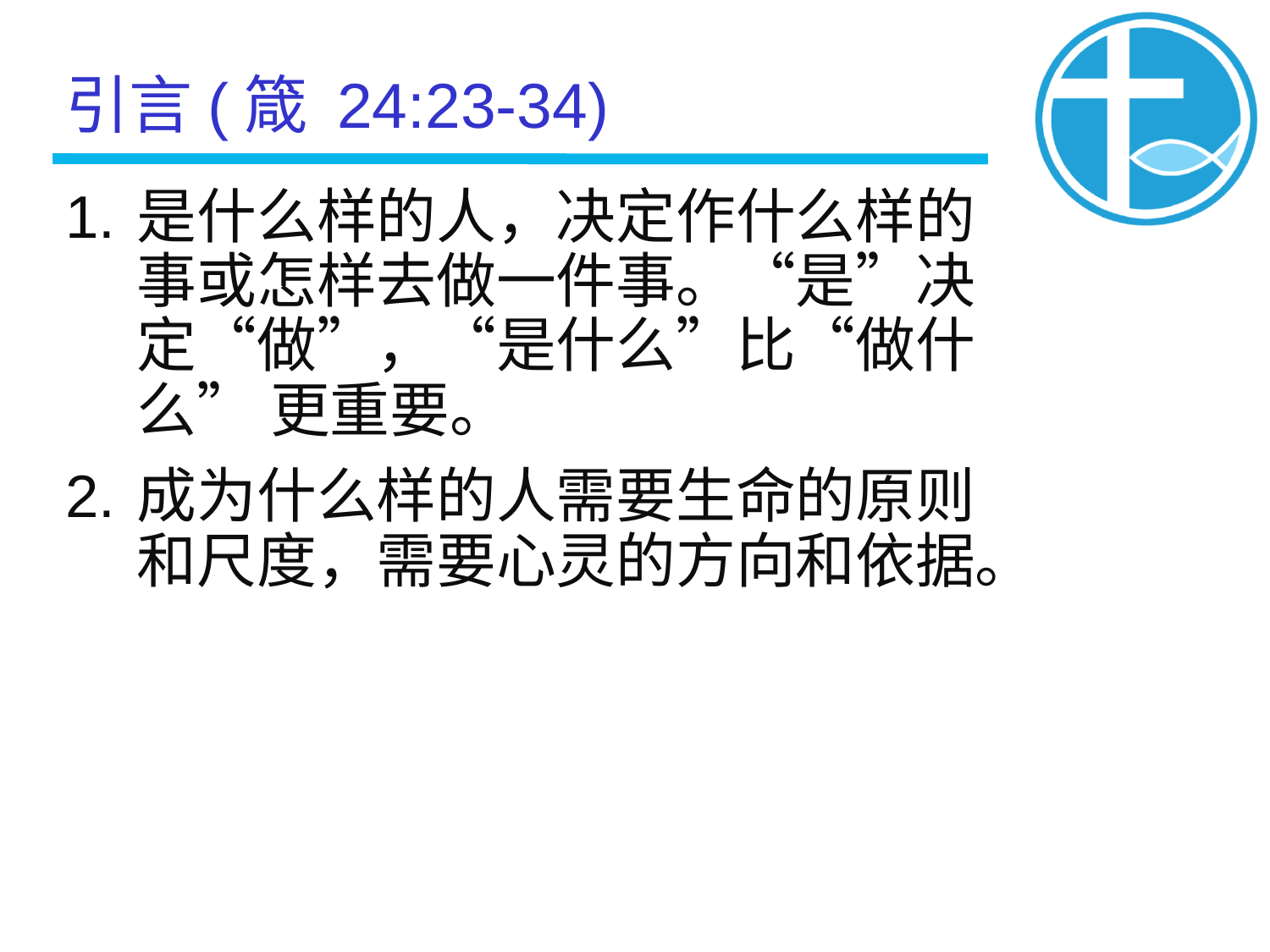

引言(箴 24:23-34)

是什么样的人，决定作什么样的事或怎样去做一件事。“是”决定“做”，“是什么”比“做什么” 更重要。
成为什么样的人需要生命的原则和尺度，需要心灵的方向和依据。